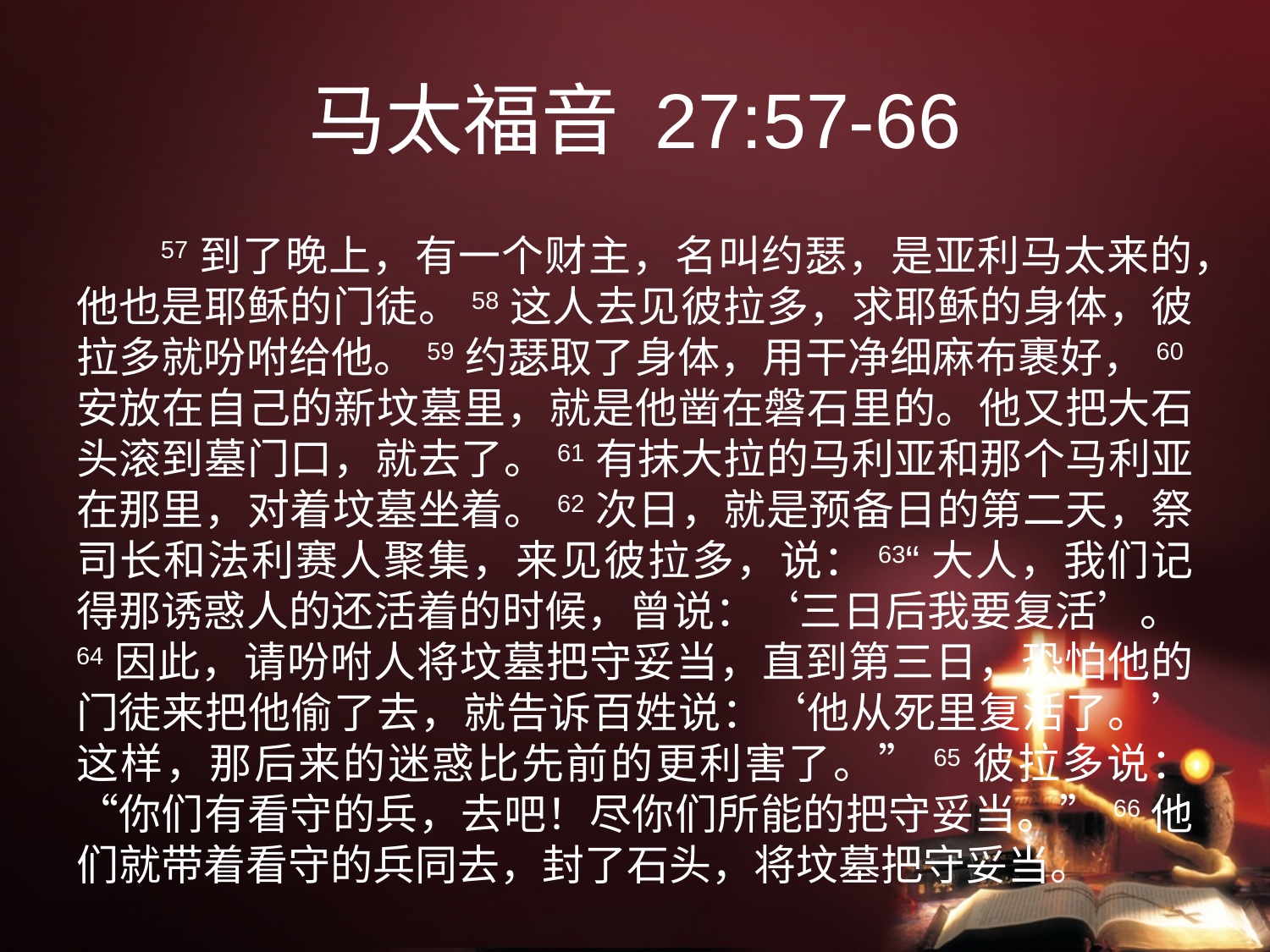

# 马太福音 27:57-66
           57到了晚上，有一个财主，名叫约瑟，是亚利马太来的，他也是耶稣的门徒。58这人去见彼拉多，求耶稣的身体，彼拉多就吩咐给他。59约瑟取了身体，用干净细麻布裹好，60安放在自己的新坟墓里，就是他凿在磐石里的。他又把大石头滚到墓门口，就去了。61有抹大拉的马利亚和那个马利亚在那里，对着坟墓坐着。62次日，就是预备日的第二天，祭司长和法利赛人聚集，来见彼拉多，说：63“大人，我们记得那诱惑人的还活着的时候，曾说：‘三日后我要复活’。64因此，请吩咐人将坟墓把守妥当，直到第三日，恐怕他的门徒来把他偷了去，就告诉百姓说：‘他从死里复活了。’这样，那后来的迷惑比先前的更利害了。”65彼拉多说：“你们有看守的兵，去吧！尽你们所能的把守妥当。”66他们就带着看守的兵同去，封了石头，将坟墓把守妥当。